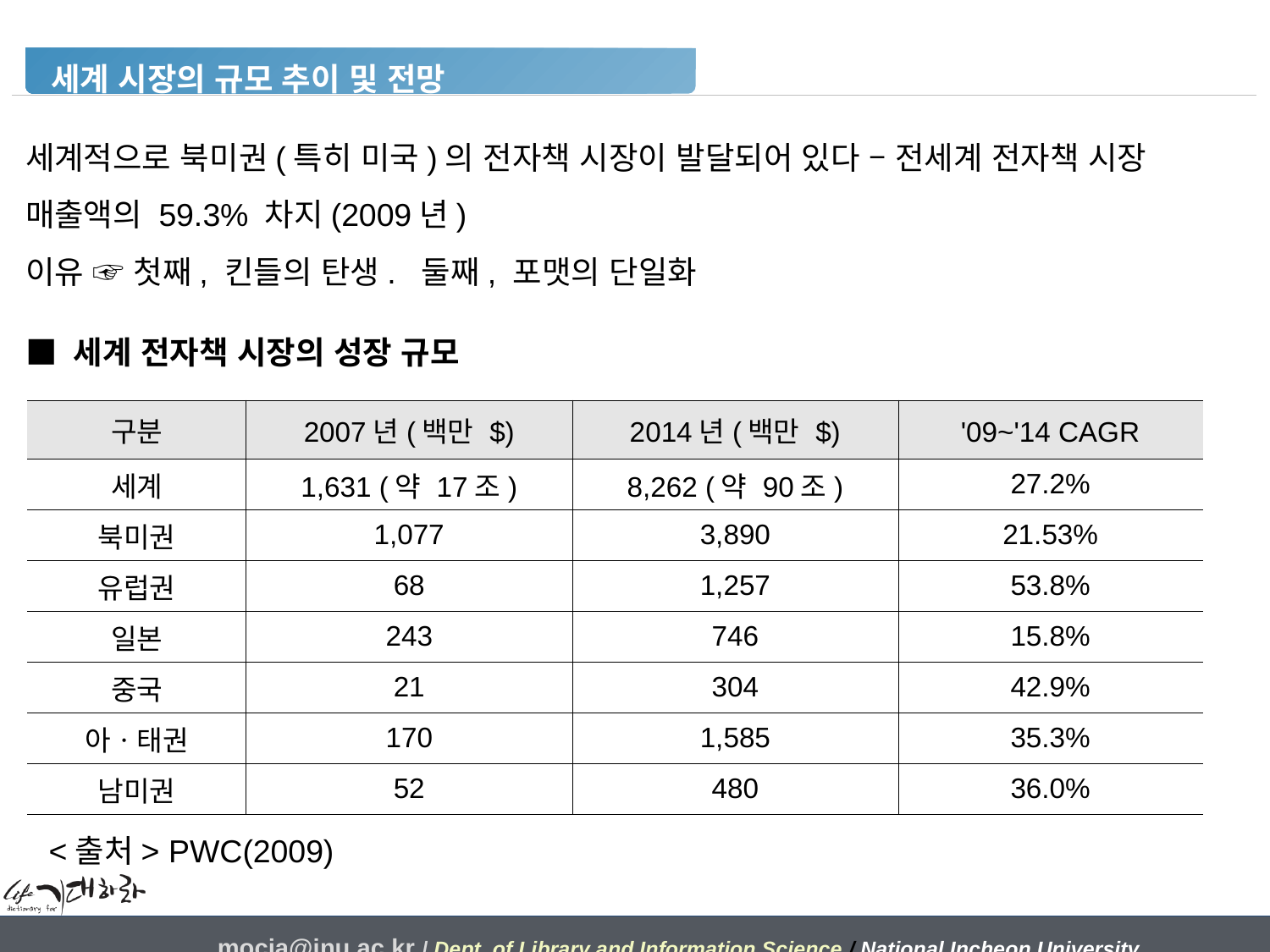

세계 시장의 규모 추이 및 전망
세계적으로 북미권(특히 미국)의 전자책 시장이 발달되어 있다 – 전세계 전자책 시장 매출액의 59.3% 차지(2009년)
이유 ☞ 첫째, 킨들의 탄생.  둘째, 포맷의 단일화

■ 세계 전자책 시장의 성장 규모
| 구분 | 2007년(백만 $) | 2014년(백만 $) | '09~'14 CAGR |
| --- | --- | --- | --- |
| 세계 | 1,631 (약 17조) | 8,262 (약 90조) | 27.2% |
| 북미권 | 1,077 | 3,890 | 21.53% |
| 유럽권 | 68 | 1,257 | 53.8% |
| 일본 | 243 | 746 | 15.8% |
| 중국 | 21 | 304 | 42.9% |
| 아ㆍ태권 | 170 | 1,585 | 35.3% |
| 남미권 | 52 | 480 | 36.0% |
<출처> PWC(2009)

mocja@inu.ac.kr / Dept. of Library and Information Science / National Incheon University